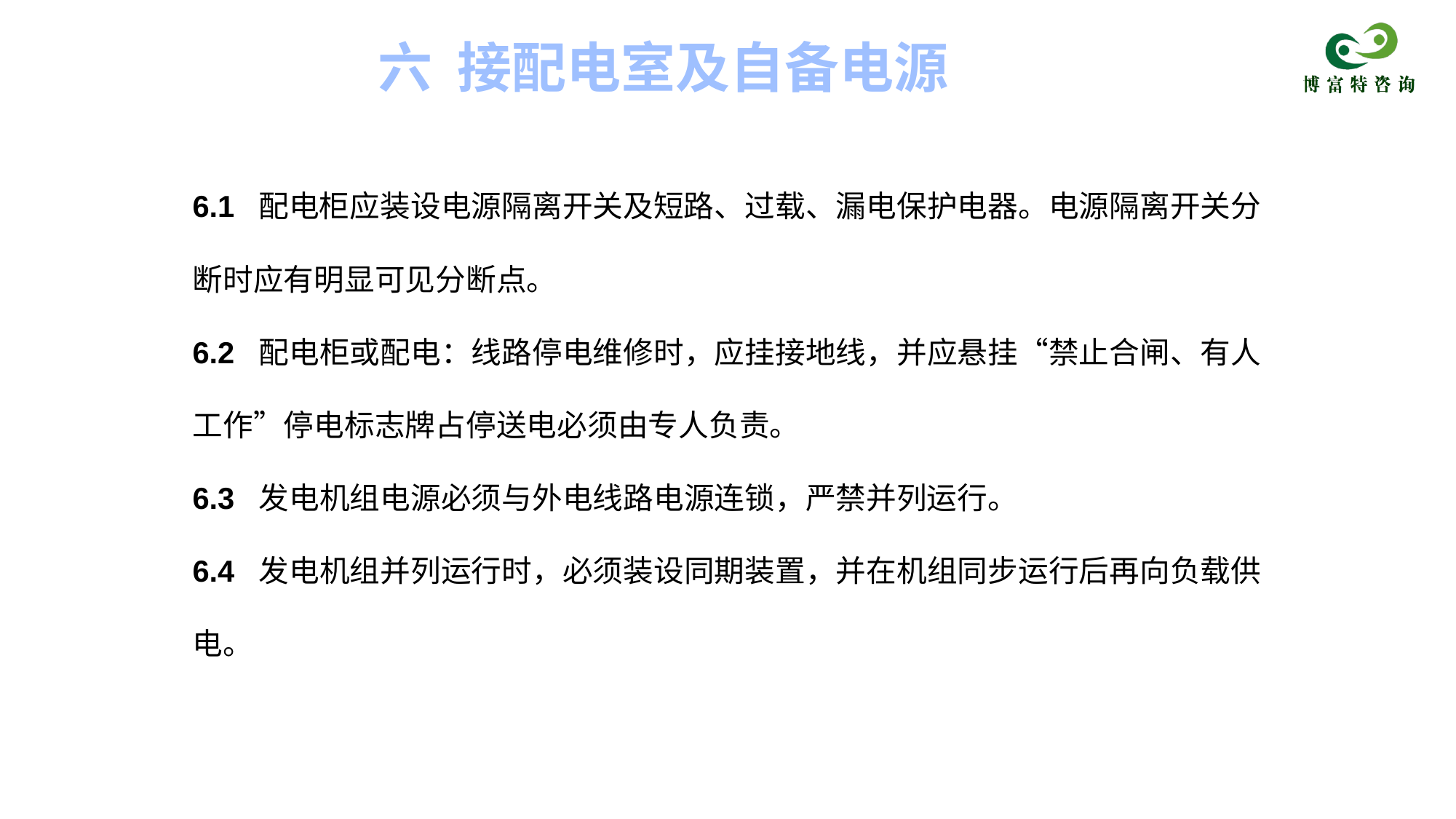

六  接配电室及自备电源
6.1  配电柜应装设电源隔离开关及短路、过载、漏电保护电器。电源隔离开关分断时应有明显可见分断点。
6.2  配电柜或配电：线路停电维修时，应挂接地线，并应悬挂“禁止合闸、有人工作”停电标志牌占停送电必须由专人负责。
6.3  发电机组电源必须与外电线路电源连锁，严禁并列运行。
6.4  发电机组并列运行时，必须装设同期装置，并在机组同步运行后再向负载供电。